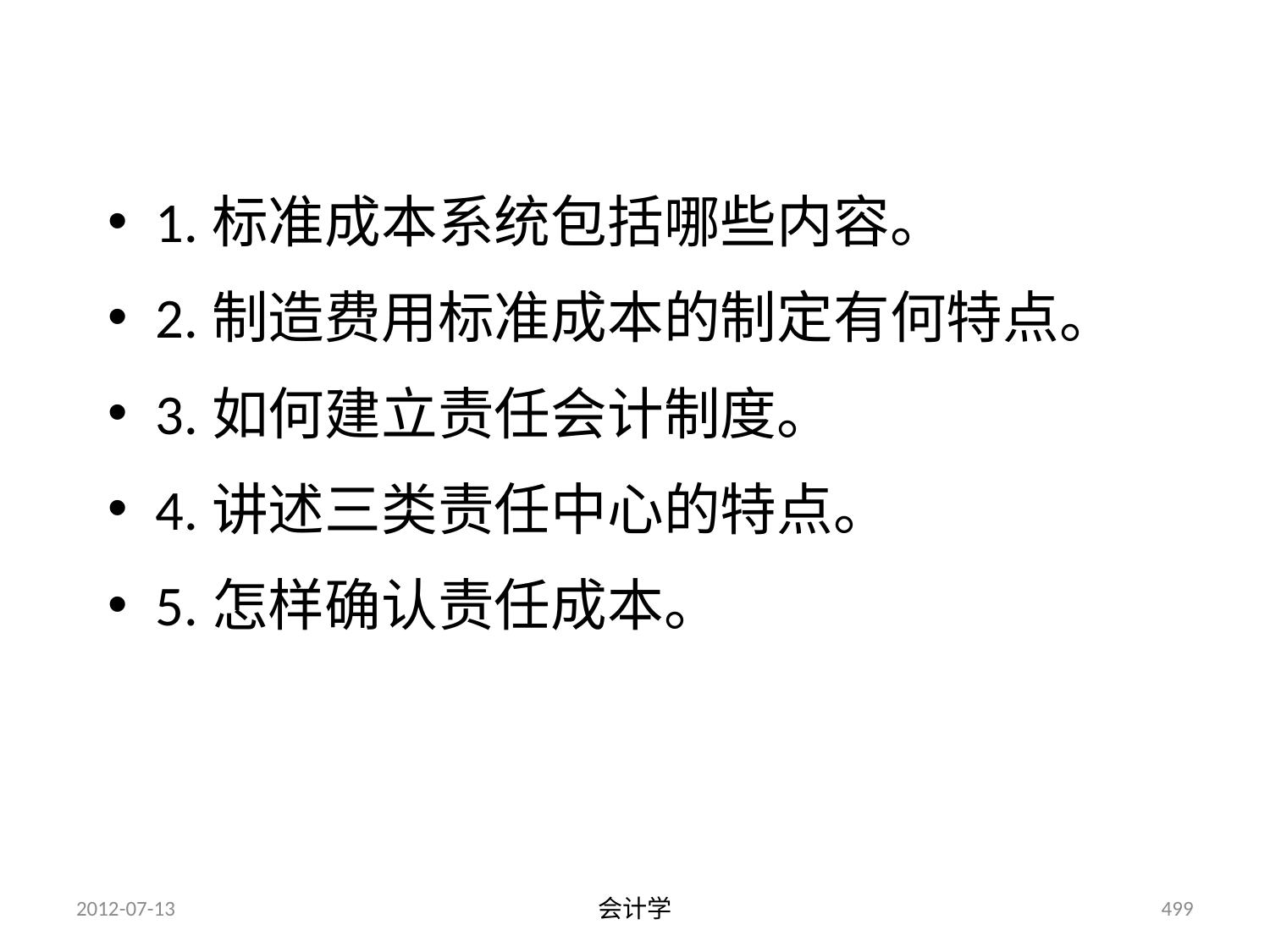

# 本章思考题
1.标准成本系统包括哪些内容。
2.制造费用标准成本的制定有何特点。
3.如何建立责任会计制度。
4.讲述三类责任中心的特点。
5.怎样确认责任成本。
2012-07-13
会计学
499